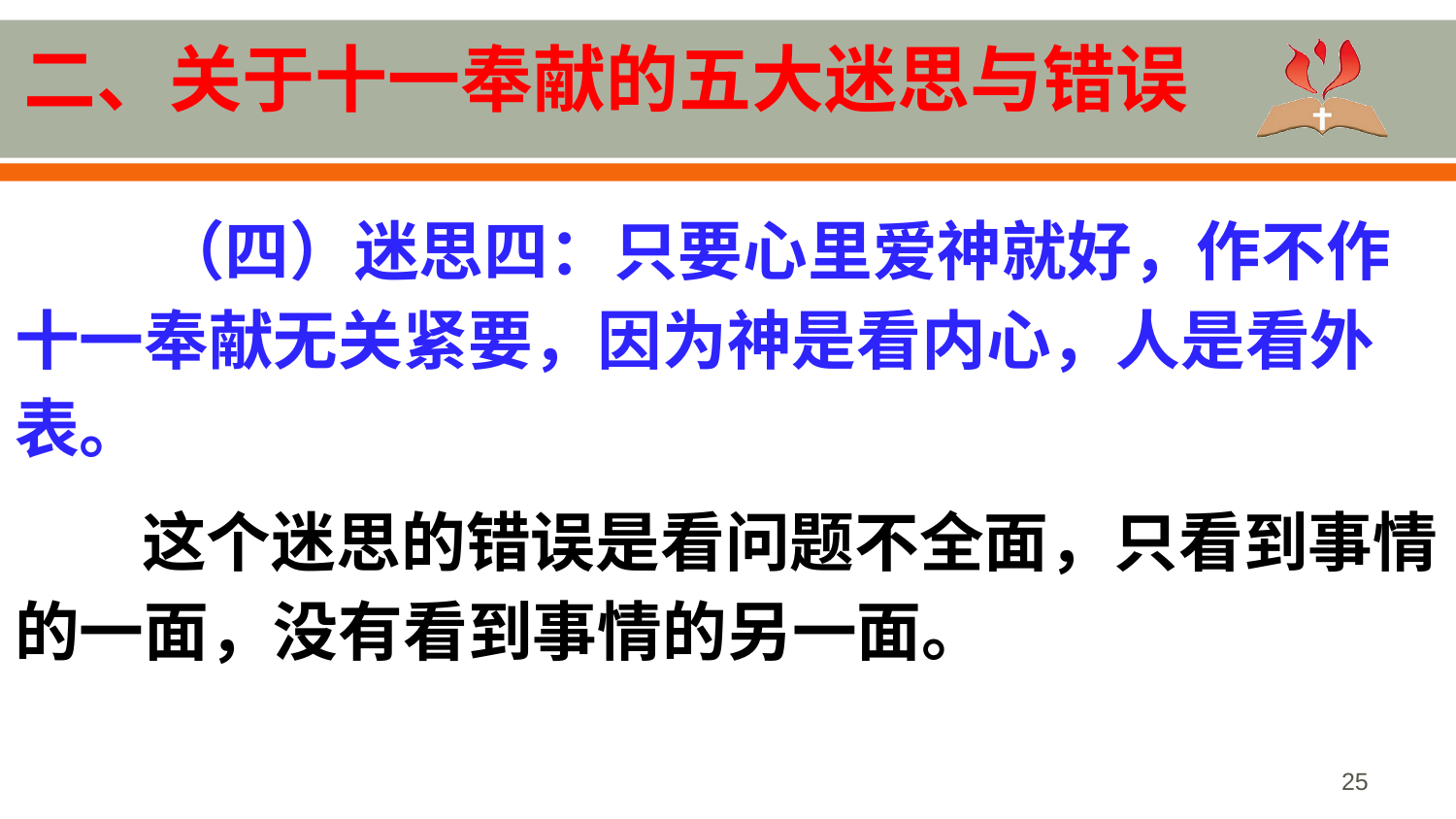

# 二、关于十一奉献的五大迷思与错误
 	（四）迷思四：只要心里爱神就好，作不作十一奉献无关紧要，因为神是看内心，人是看外表。
这个迷思的错误是看问题不全面，只看到事情的一面，没有看到事情的另一面。

25